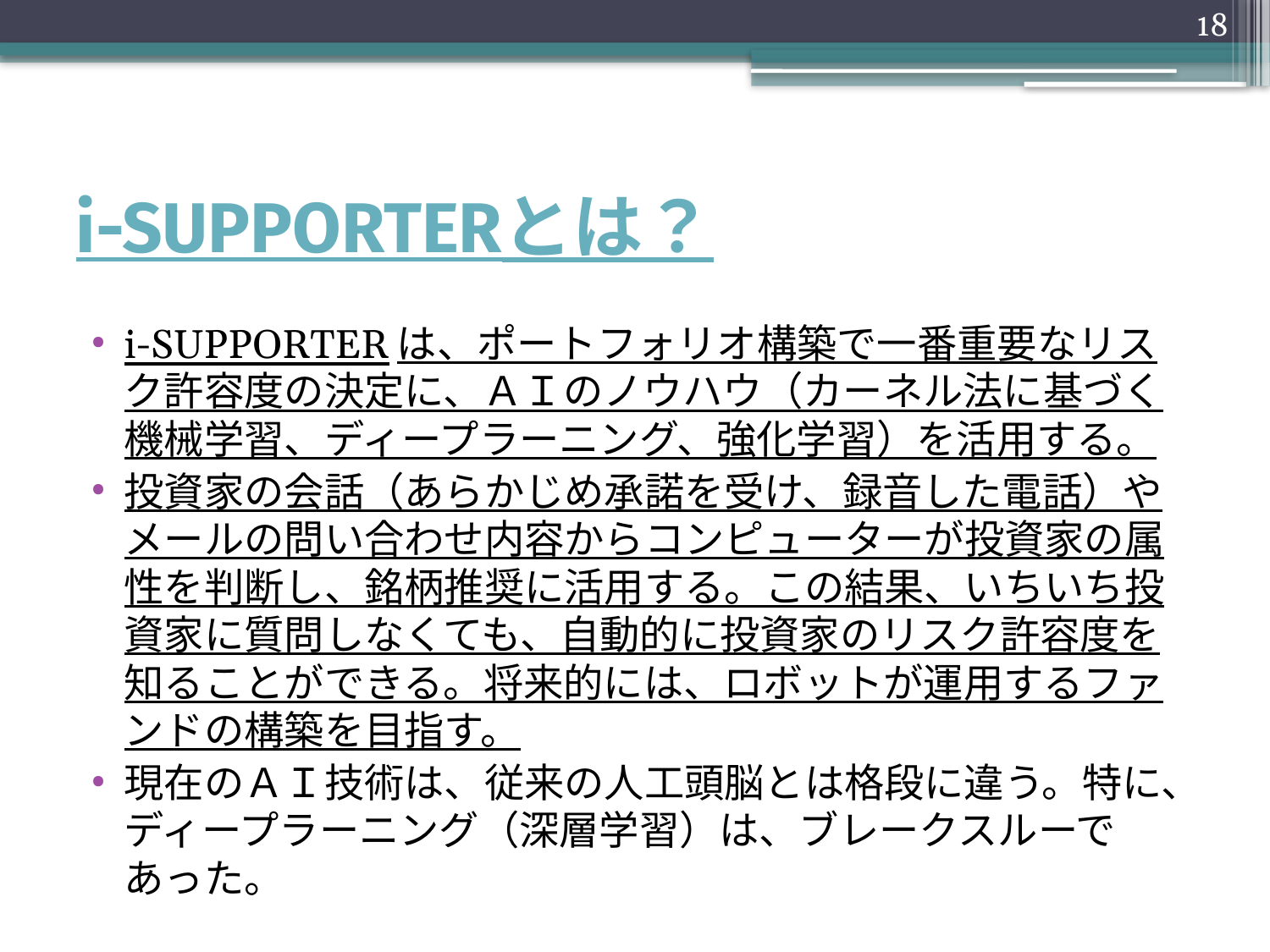

18
# i-SUPPORTERとは？
i-SUPPORTERは、ポートフォリオ構築で一番重要なリスク許容度の決定に、ＡＩのノウハウ（カーネル法に基づく機械学習、ディープラーニング、強化学習）を活用する。
投資家の会話（あらかじめ承諾を受け、録音した電話）やメールの問い合わせ内容からコンピューターが投資家の属性を判断し、銘柄推奨に活用する。この結果、いちいち投資家に質問しなくても、自動的に投資家のリスク許容度を知ることができる。将来的には、ロボットが運用するファンドの構築を目指す。
現在のＡＩ技術は、従来の人工頭脳とは格段に違う。特に、ディープラーニング（深層学習）は、ブレークスルーであった。